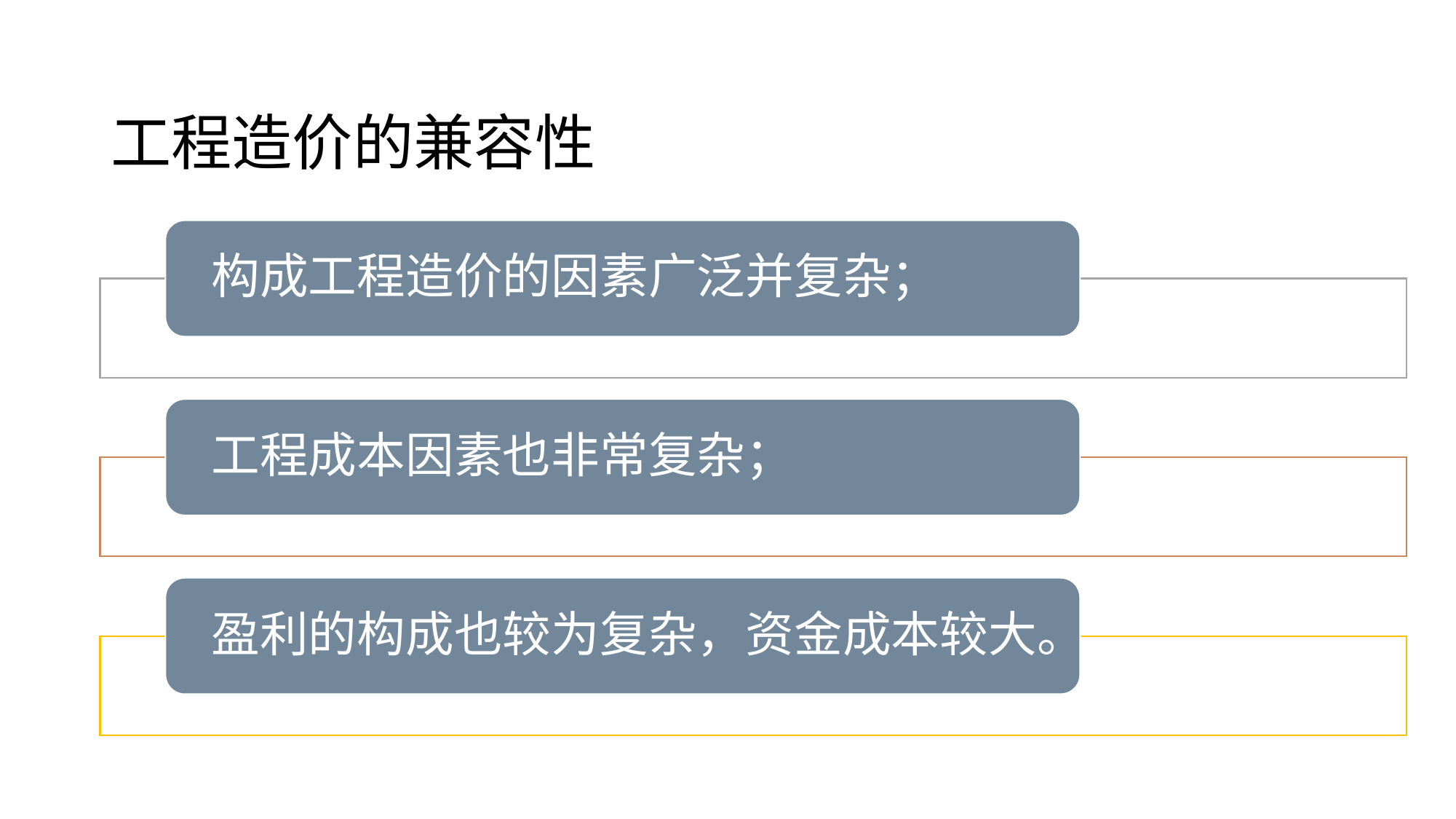

# 工程造价的兼容性
构成工程造价的因素广泛并复杂；
工程成本因素也非常复杂；
盈利的构成也较为复杂，资金成本较大。